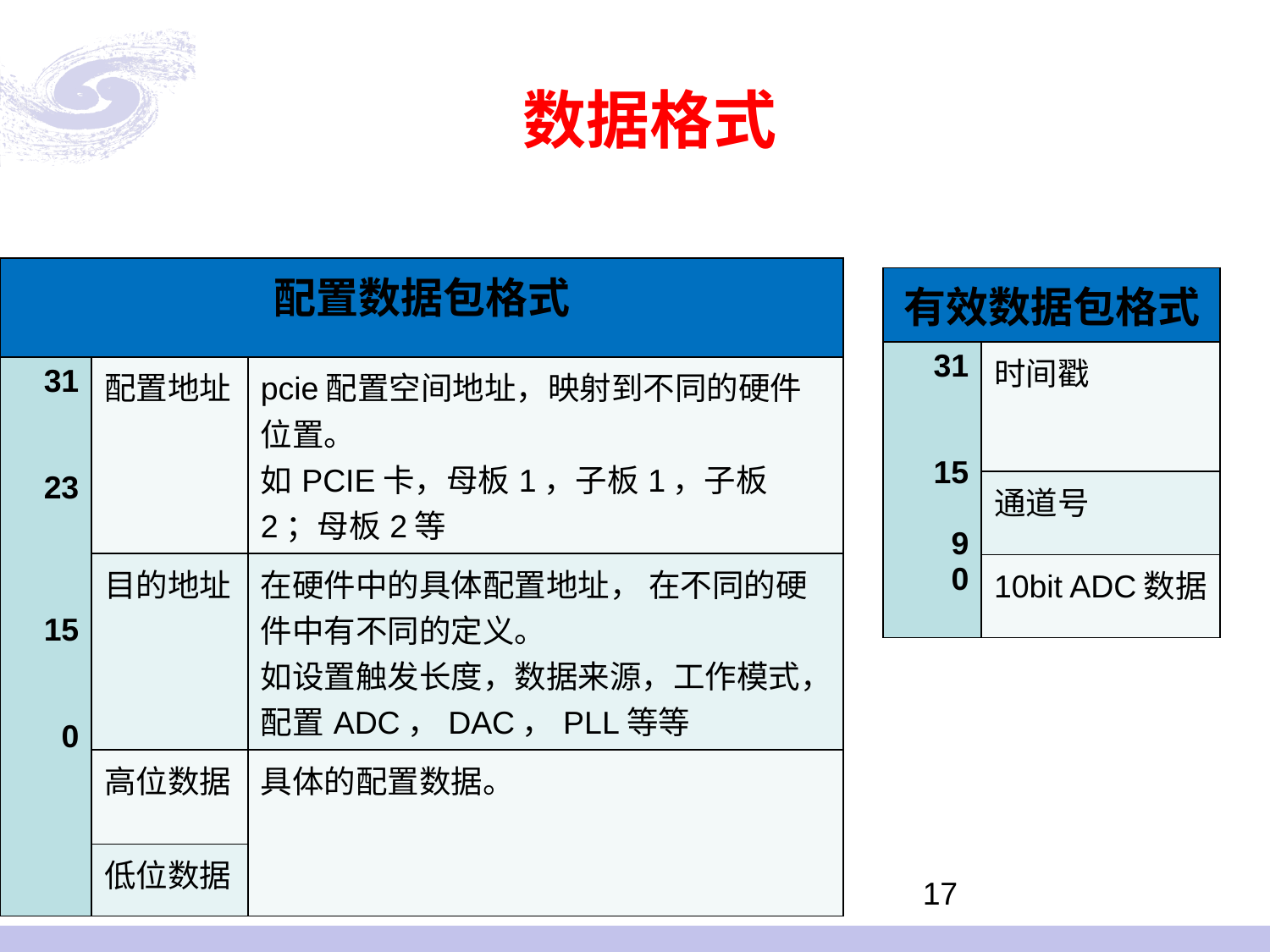

# 数据格式
| 配置数据包格式 |  |  |
| --- | --- | --- |
| 31 23 15 0 | 配置地址 | pcie配置空间地址，映射到不同的硬件位置。 如PCIE卡，母板1，子板1，子板2；母板2等 |
|  | 目的地址 | 在硬件中的具体配置地址， 在不同的硬件中有不同的定义。 如设置触发长度，数据来源，工作模式，配置ADC，DAC，PLL等等 |
|  | 高位数据 | 具体的配置数据。 |
|  | 低位数据 |  |
| 有效数据包格式 |  |
| --- | --- |
| 31 15 9 0 | 时间戳 |
|  | 通道号 |
|  | 10bit ADC数据 |
17